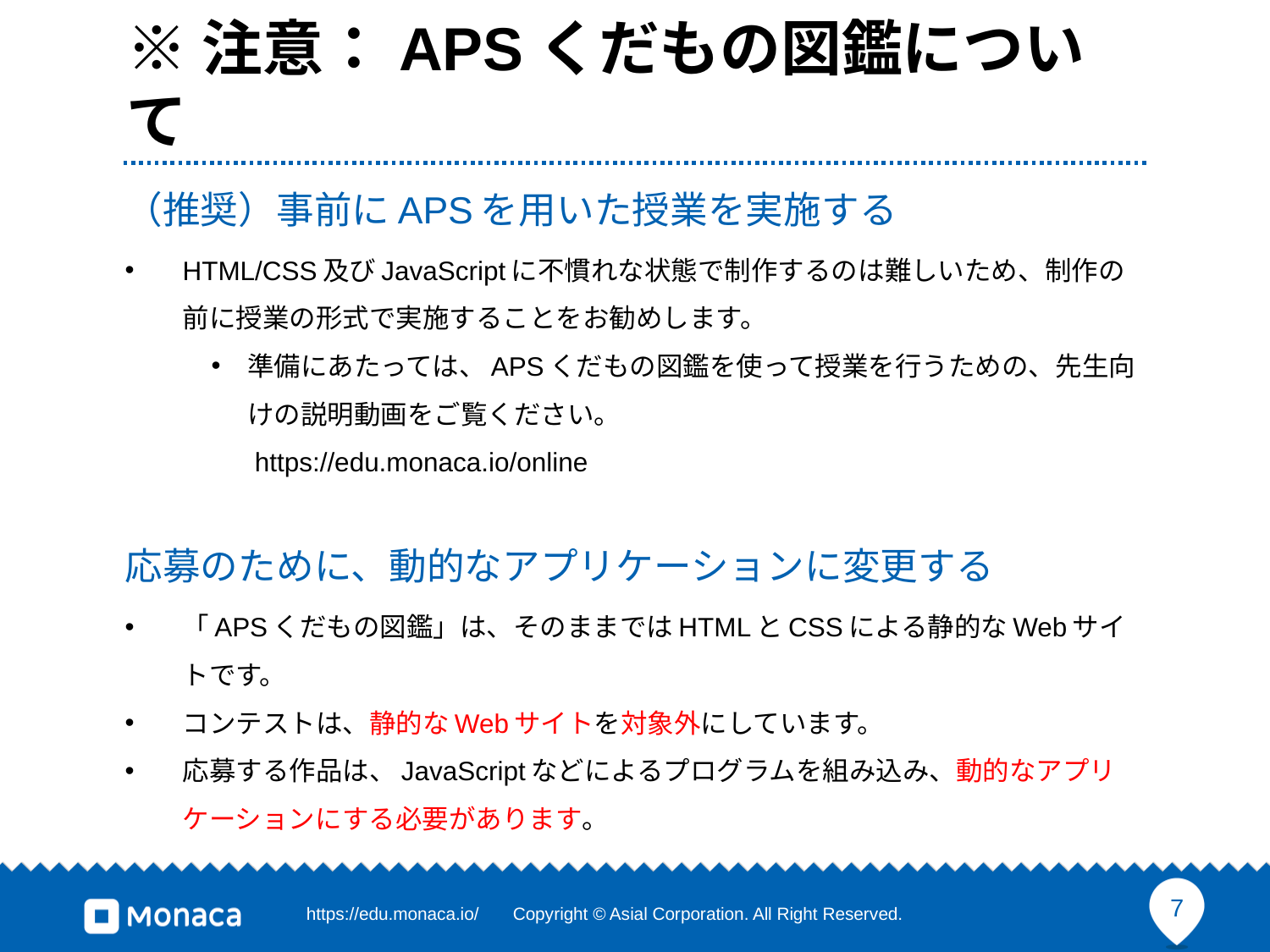

# ※注意：APSくだもの図鑑について
（推奨）事前にAPSを用いた授業を実施する
HTML/CSS及びJavaScriptに不慣れな状態で制作するのは難しいため、制作の前に授業の形式で実施することをお勧めします。
準備にあたっては、APSくだもの図鑑を使って授業を行うための、先生向けの説明動画をご覧ください。
https://edu.monaca.io/online

応募のために、動的なアプリケーションに変更する
「APSくだもの図鑑」は、そのままではHTMLとCSSによる静的なWebサイトです。
コンテストは、静的なWebサイトを対象外にしています。
応募する作品は、JavaScriptなどによるプログラムを組み込み、動的なアプリケーションにする必要があります。